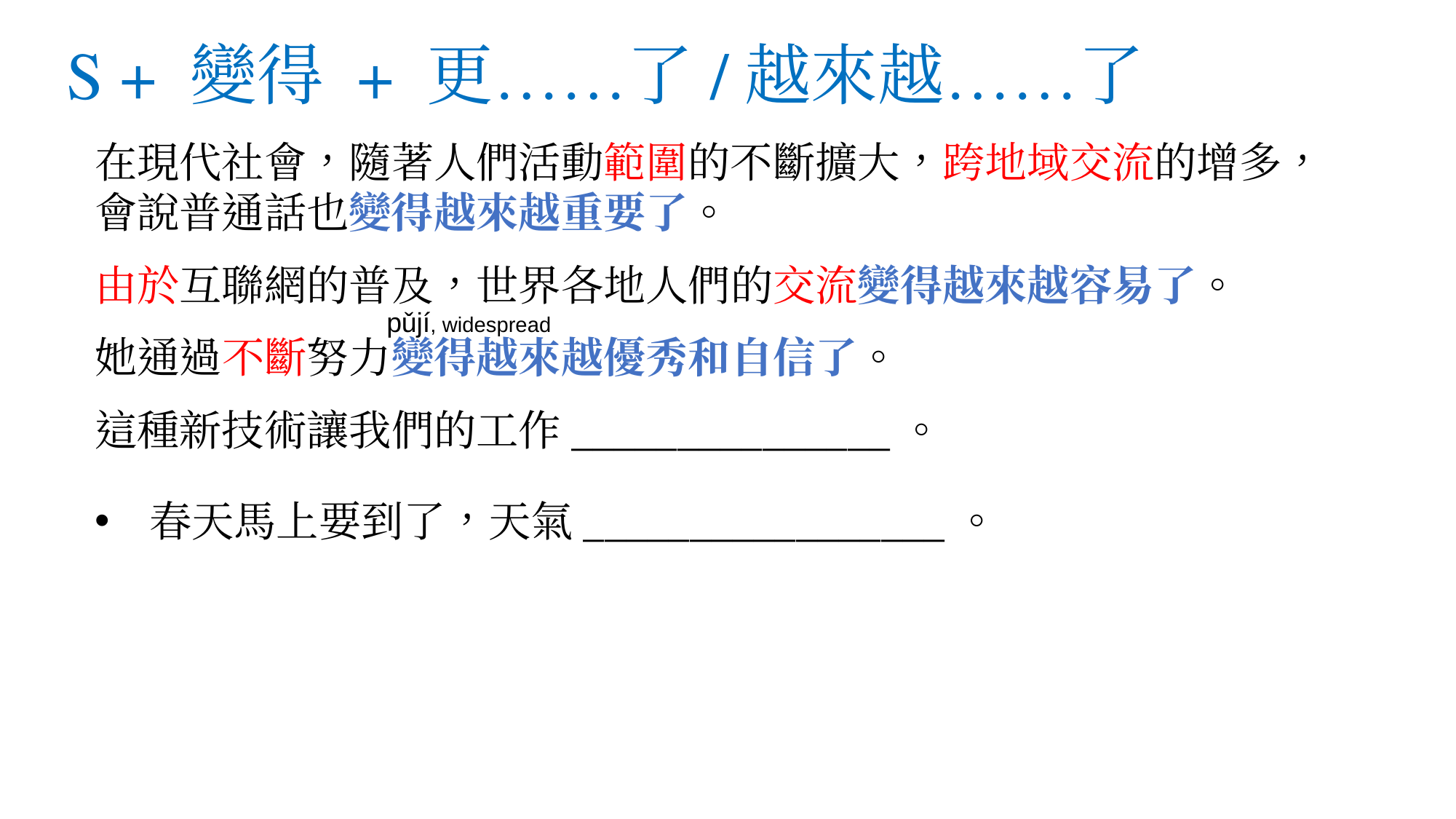

# S + 變得 + 更……了/越來越……了
在現代社會，隨著人們活動範圍的不斷擴大，跨地域交流的增多，會說普通話也變得越來越重要了。
由於互聯網的普及，世界各地人們的交流變得越來越容易了。
她通過不斷努力變得越來越優秀和自信了。
這種新技術讓我們的工作_______________。
春天馬上要到了，天氣_________________。
pǔjí, widespread